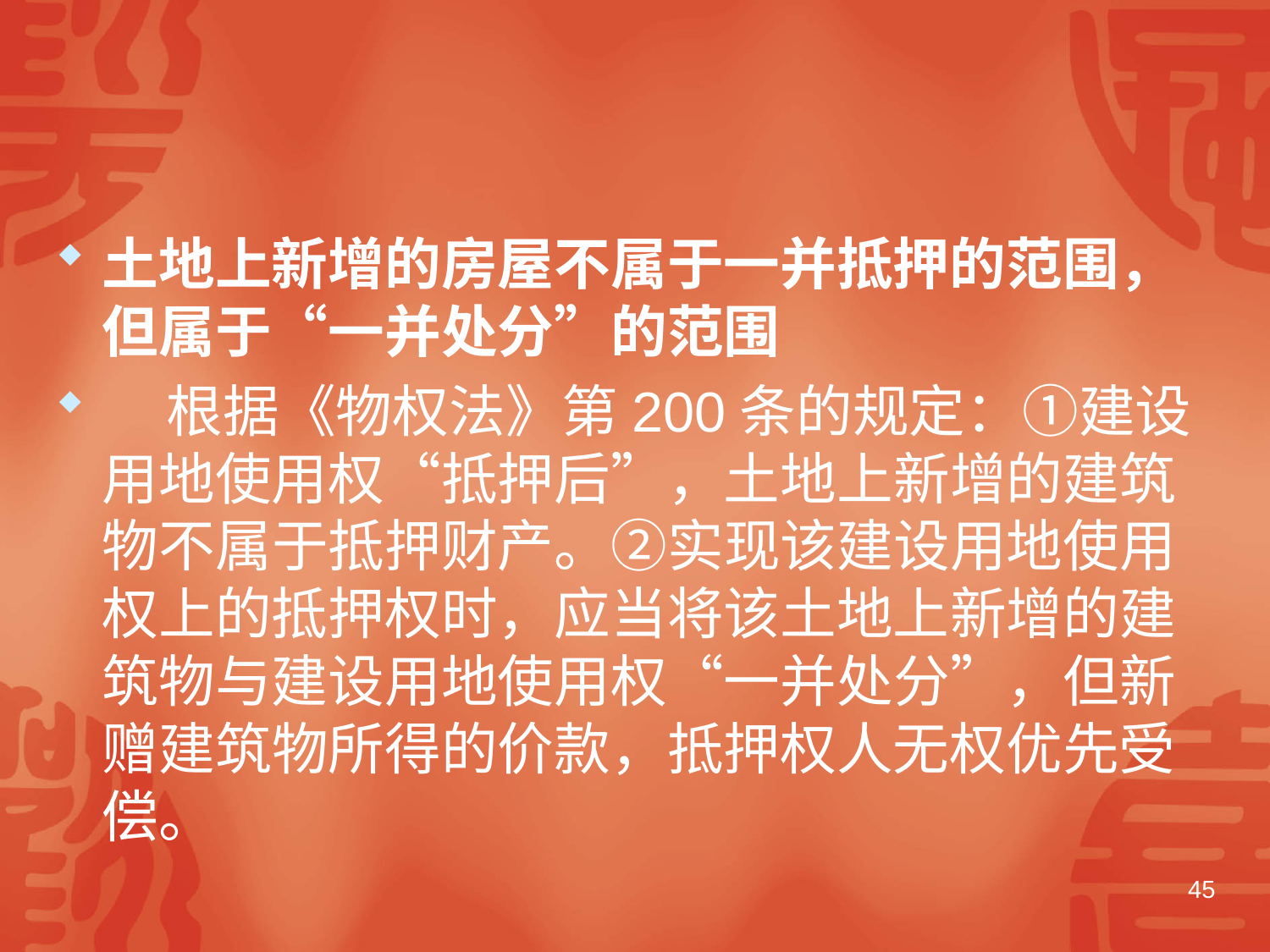

#
土地上新增的房屋不属于一并抵押的范围，但属于“一并处分”的范围
    根据《物权法》第200条的规定：①建设用地使用权“抵押后”，土地上新增的建筑物不属于抵押财产。②实现该建设用地使用权上的抵押权时，应当将该土地上新增的建筑物与建设用地使用权“一并处分”，但新赠建筑物所得的价款，抵押权人无权优先受偿。
45